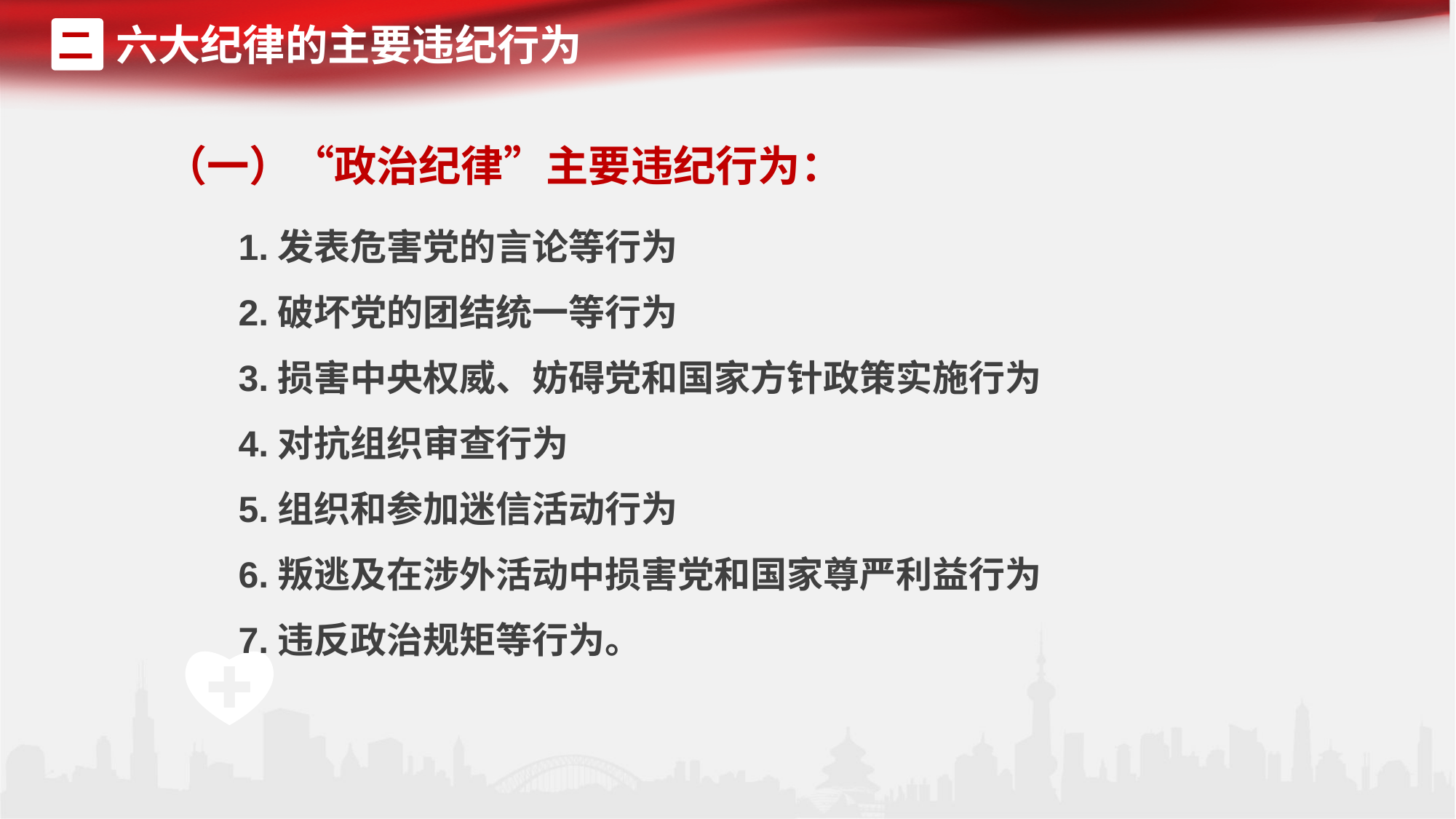

六大纪律的主要违纪行为
二

（一）“政治纪律”主要违纪行为：
1.发表危害党的言论等行为
2.破坏党的团结统一等行为
3.损害中央权威、妨碍党和国家方针政策实施行为
4.对抗组织审查行为
5.组织和参加迷信活动行为
6.叛逃及在涉外活动中损害党和国家尊严利益行为
7.违反政治规矩等行为。